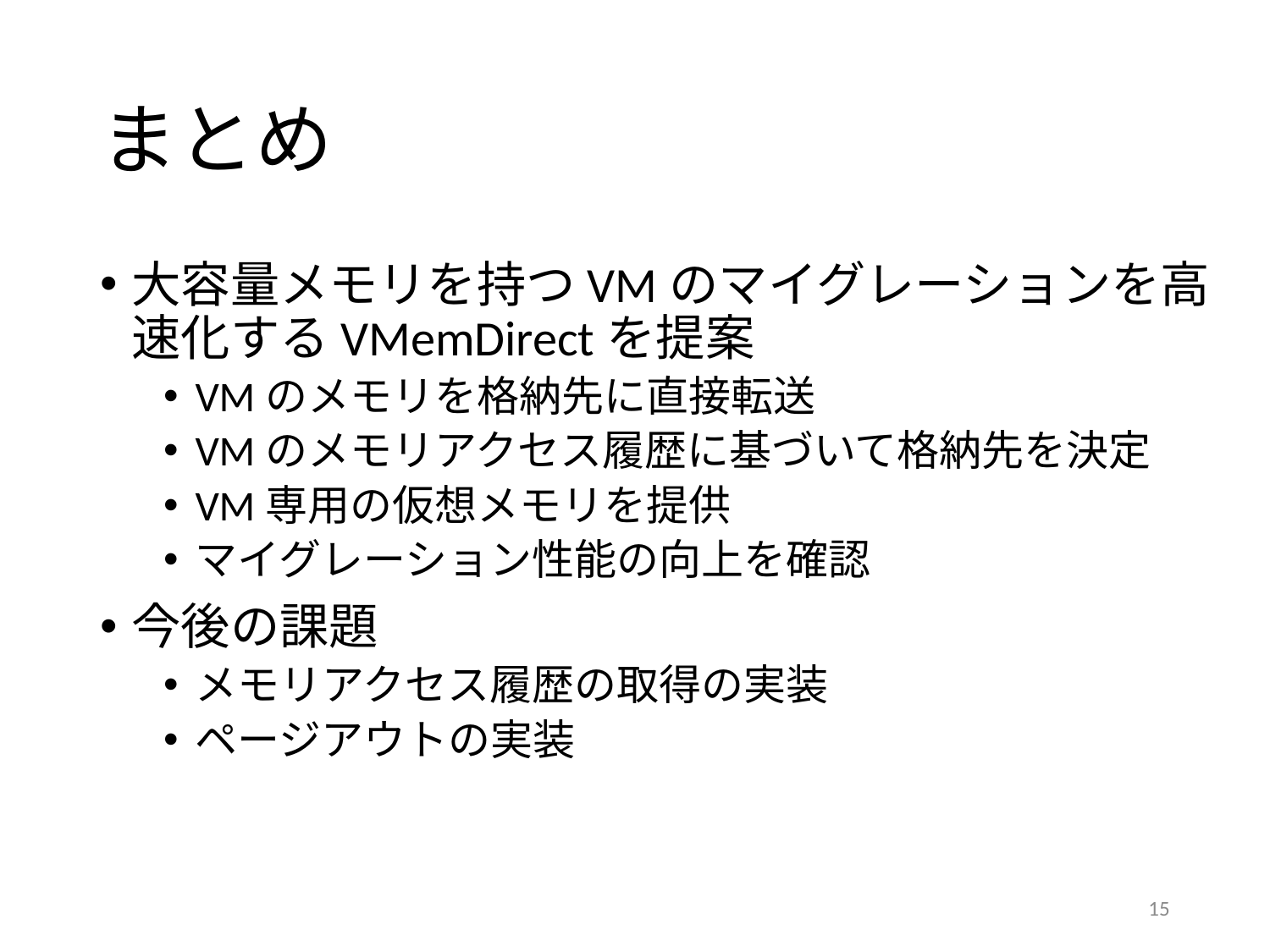

# まとめ
大容量メモリを持つVMのマイグレーションを高速化するVMemDirectを提案
VMのメモリを格納先に直接転送
VMのメモリアクセス履歴に基づいて格納先を決定
VM専用の仮想メモリを提供
マイグレーション性能の向上を確認
今後の課題
メモリアクセス履歴の取得の実装
ページアウトの実装

15